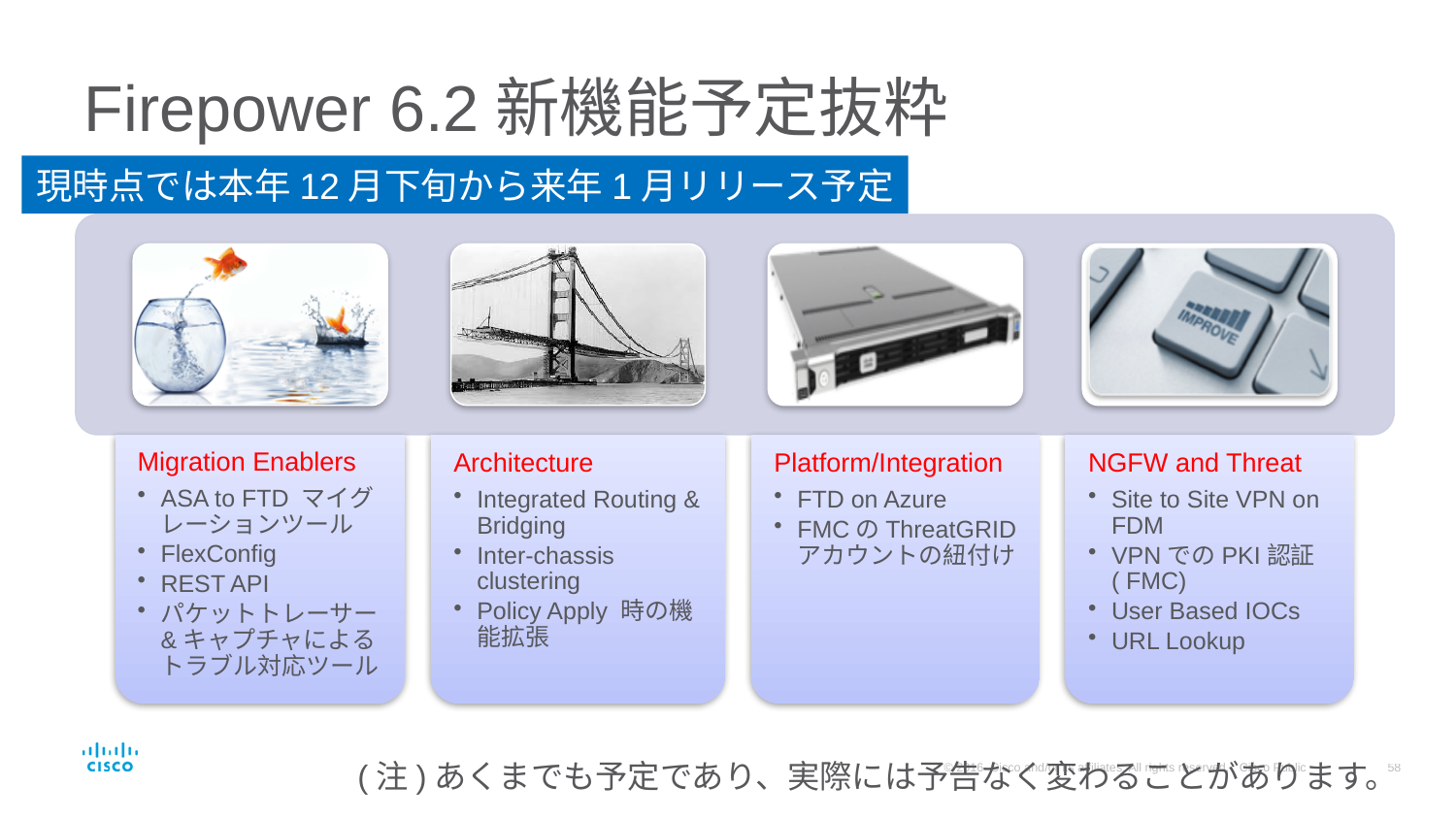

# Firepower 6.2新機能予定抜粋
現時点では本年12月下旬から来年1月リリース予定
Migration Enablers
ASA to FTD マイグレーションツール
FlexConfig
REST API
パケットトレーサー&キャプチャによるトラブル対応ツール
Architecture
Integrated Routing & Bridging
Inter-chassis clustering
Policy Apply 時の機能拡張
Platform/Integration
FTD on Azure
FMCのThreatGRIDアカウントの紐付け
NGFW and Threat
Site to Site VPN on FDM
VPNでのPKI認証 ( FMC)
User Based IOCs
URL Lookup
(注)あくまでも予定であり、実際には予告なく変わることがあります。